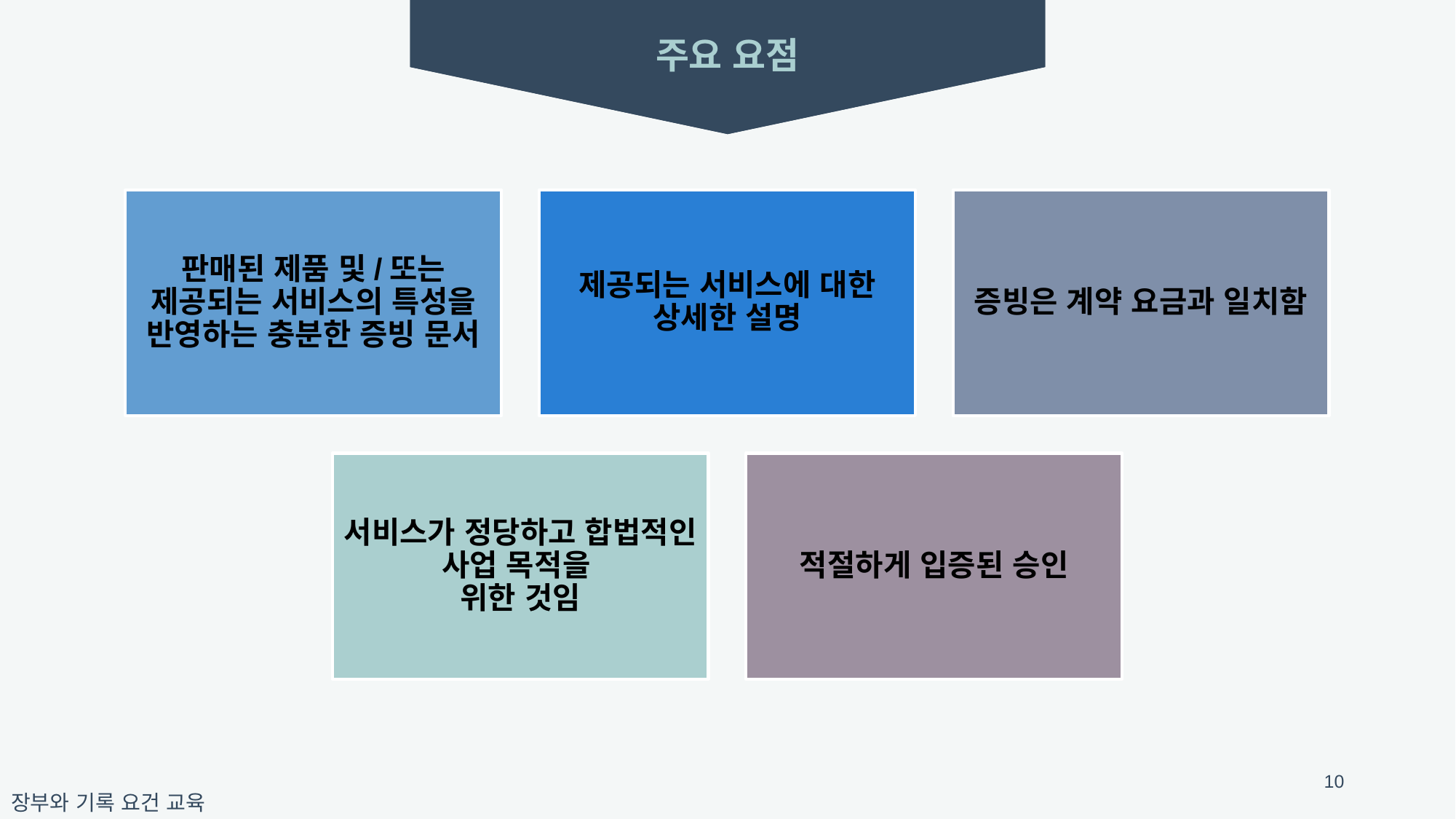

주요 요점
판매된 제품 및/또는 제공되는 서비스의 특성을 반영하는 충분한 증빙 문서
제공되는 서비스에 대한 상세한 설명
증빙은 계약 요금과 일치함
서비스가 정당하고 합법적인 사업 목적을
위한 것임
적절하게 입증된 승인
10